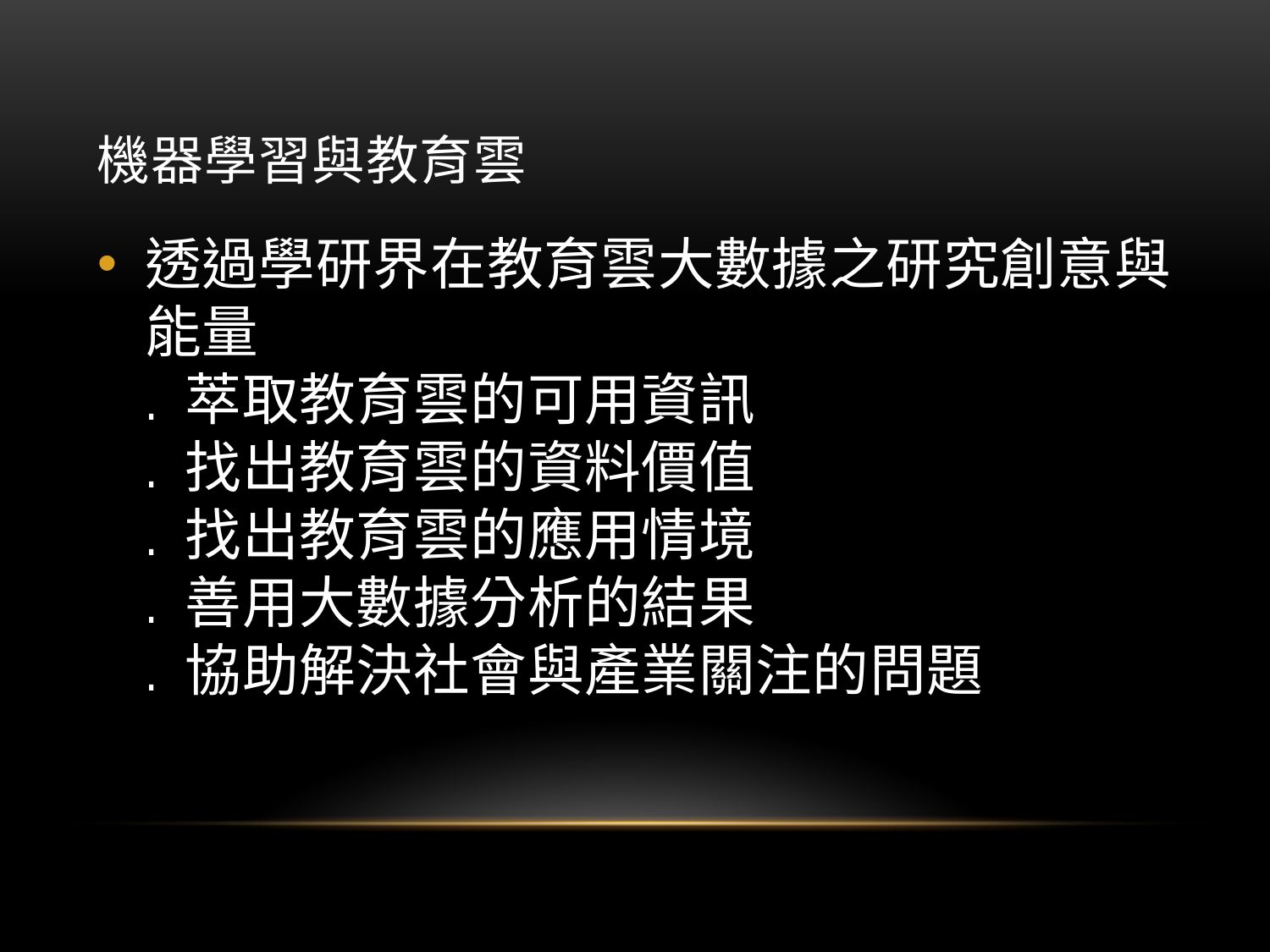

# 機器學習與教育雲
透過學研界在教育雲大數據之研究創意與能量
. 萃取教育雲的可用資訊
. 找出教育雲的資料價值
. 找出教育雲的應用情境
. 善用大數據分析的結果
. 協助解決社會與產業關注的問題